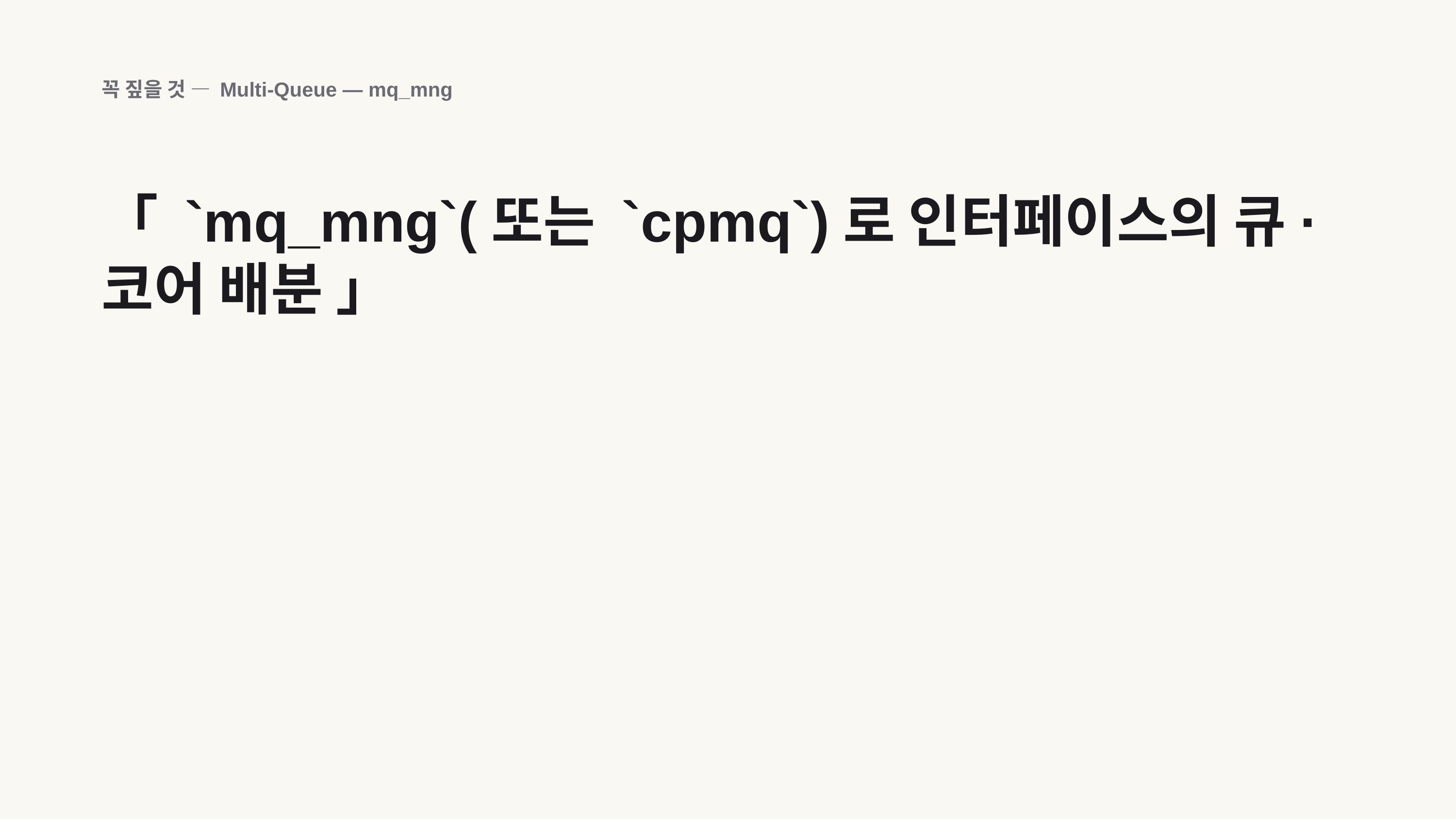

꼭 짚을 것 — Multi-Queue — mq_mng
「 `mq_mng`(또는 `cpmq`)로 인터페이스의 큐·코어 배분 」